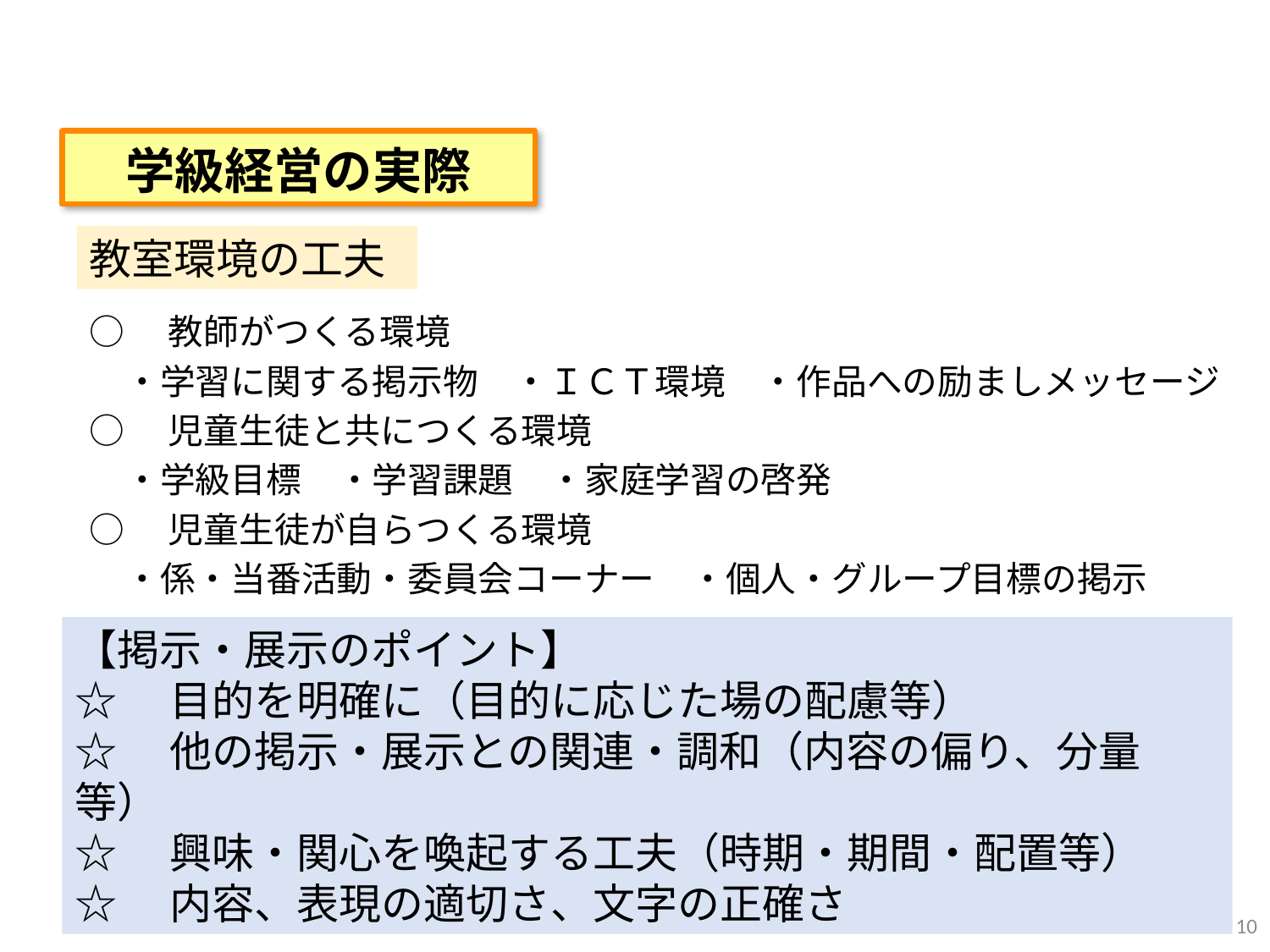

学級経営の実際
教室環境の工夫
○　教師がつくる環境
　・学習に関する掲示物　・ＩＣＴ環境　・作品への励ましメッセージ
○　児童生徒と共につくる環境
　・学級目標　・学習課題　・家庭学習の啓発
○　児童生徒が自らつくる環境
　・係・当番活動・委員会コーナー　・個人・グループ目標の掲示
【掲示・展示のポイント】
☆　目的を明確に（目的に応じた場の配慮等）
☆　他の掲示・展示との関連・調和（内容の偏り、分量等）
☆　興味・関心を喚起する工夫（時期・期間・配置等）
☆　内容、表現の適切さ、文字の正確さ
10